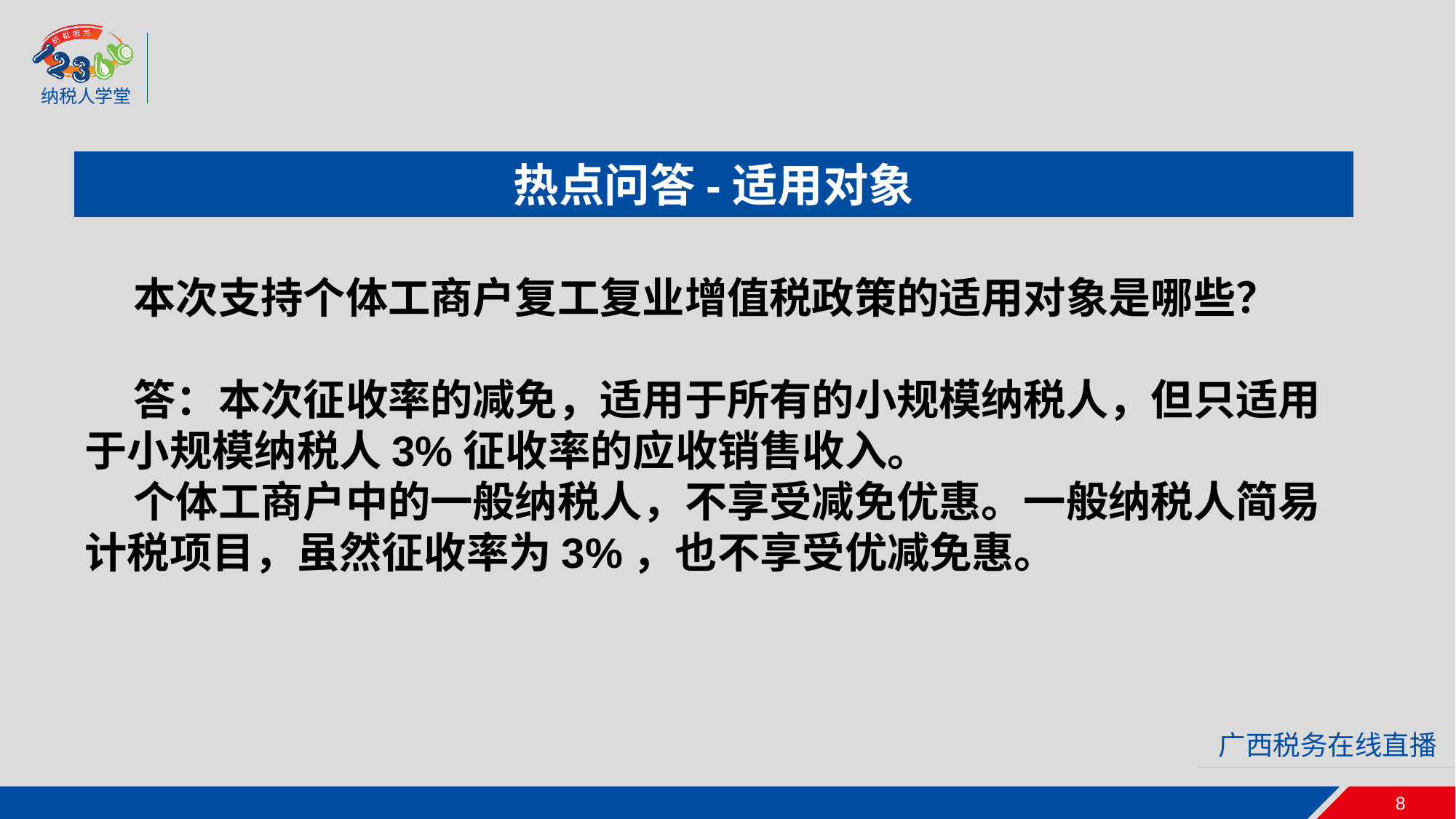

热点问答-适用对象
    本次支持个体工商户复工复业增值税政策的适用对象是哪些？

    答：本次征收率的减免，适用于所有的小规模纳税人，但只适用于小规模纳税人3%征收率的应收销售收入。
    个体工商户中的一般纳税人，不享受减免优惠。一般纳税人简易计税项目，虽然征收率为3%，也不享受优减免惠。